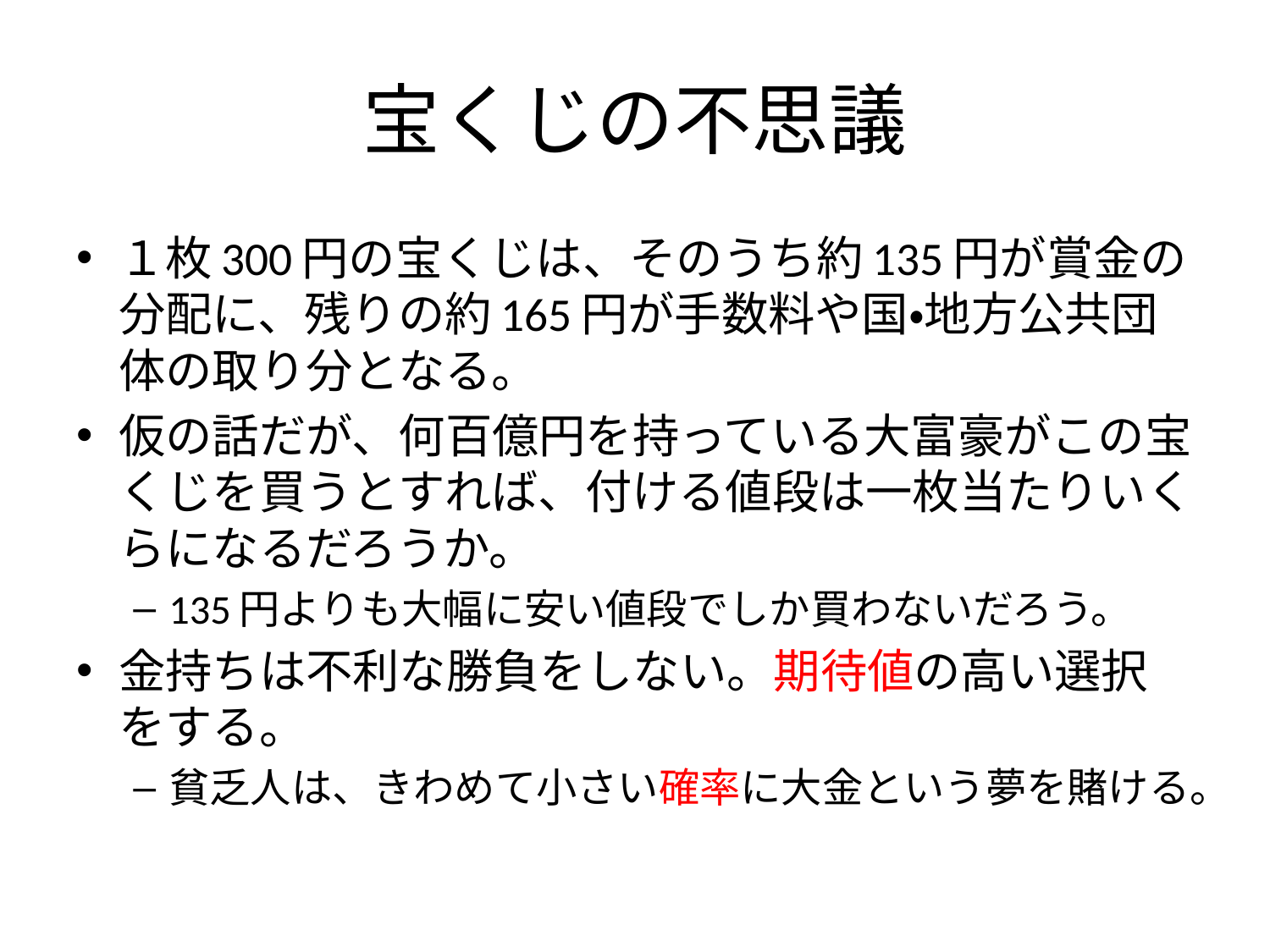

# 宝くじの不思議
１枚300円の宝くじは、そのうち約135円が賞金の分配に、残りの約165円が手数料や国・地方公共団体の取り分となる。
仮の話だが、何百億円を持っている大富豪がこの宝くじを買うとすれば、付ける値段は一枚当たりいくらになるだろうか。
135円よりも大幅に安い値段でしか買わないだろう。
金持ちは不利な勝負をしない。期待値の高い選択をする。
貧乏人は、きわめて小さい確率に大金という夢を賭ける。